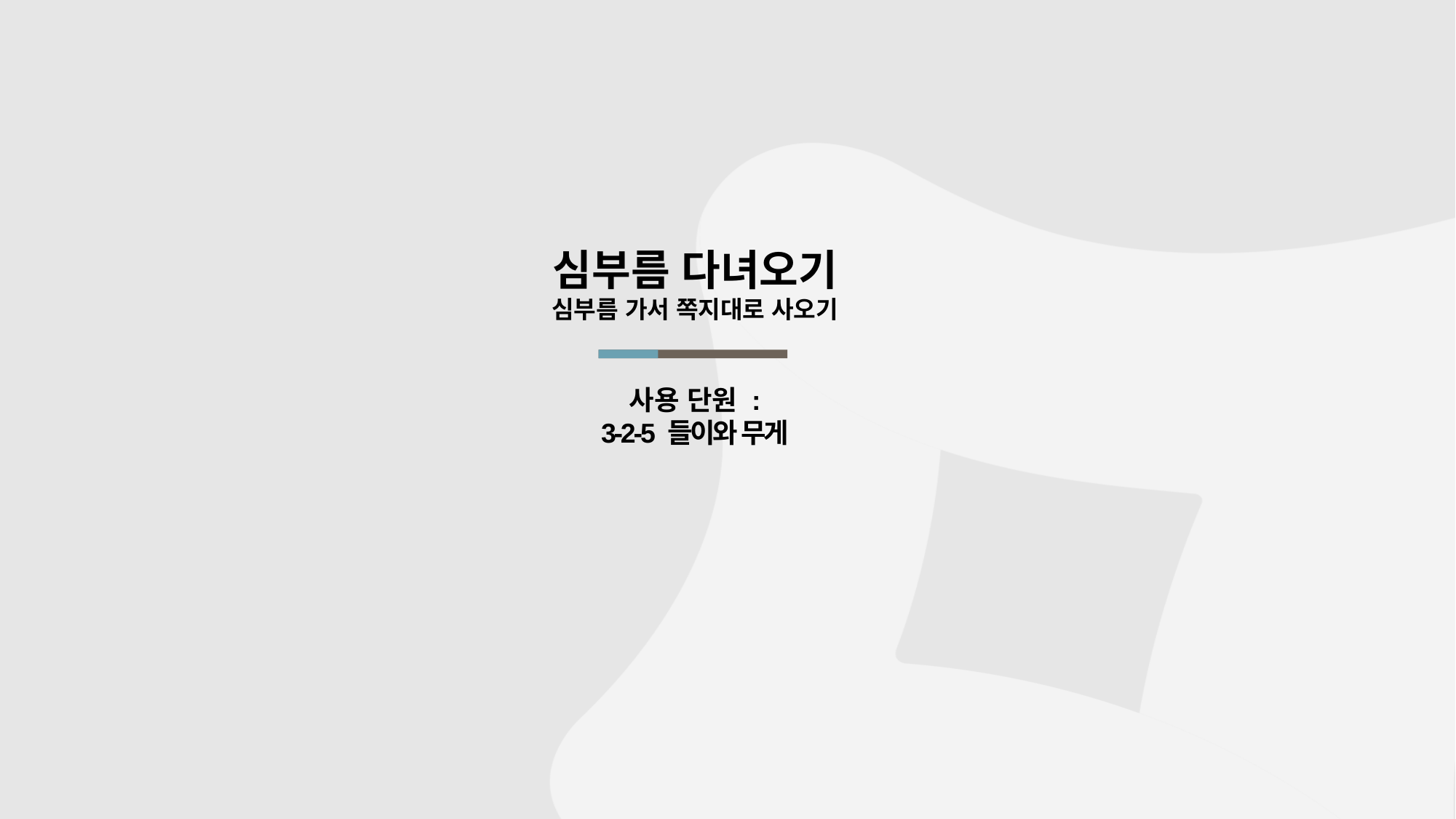

심부름 다녀오기
심부름 가서 쪽지대로 사오기
# 사용 단원 : 3-2-5 들이와 무게